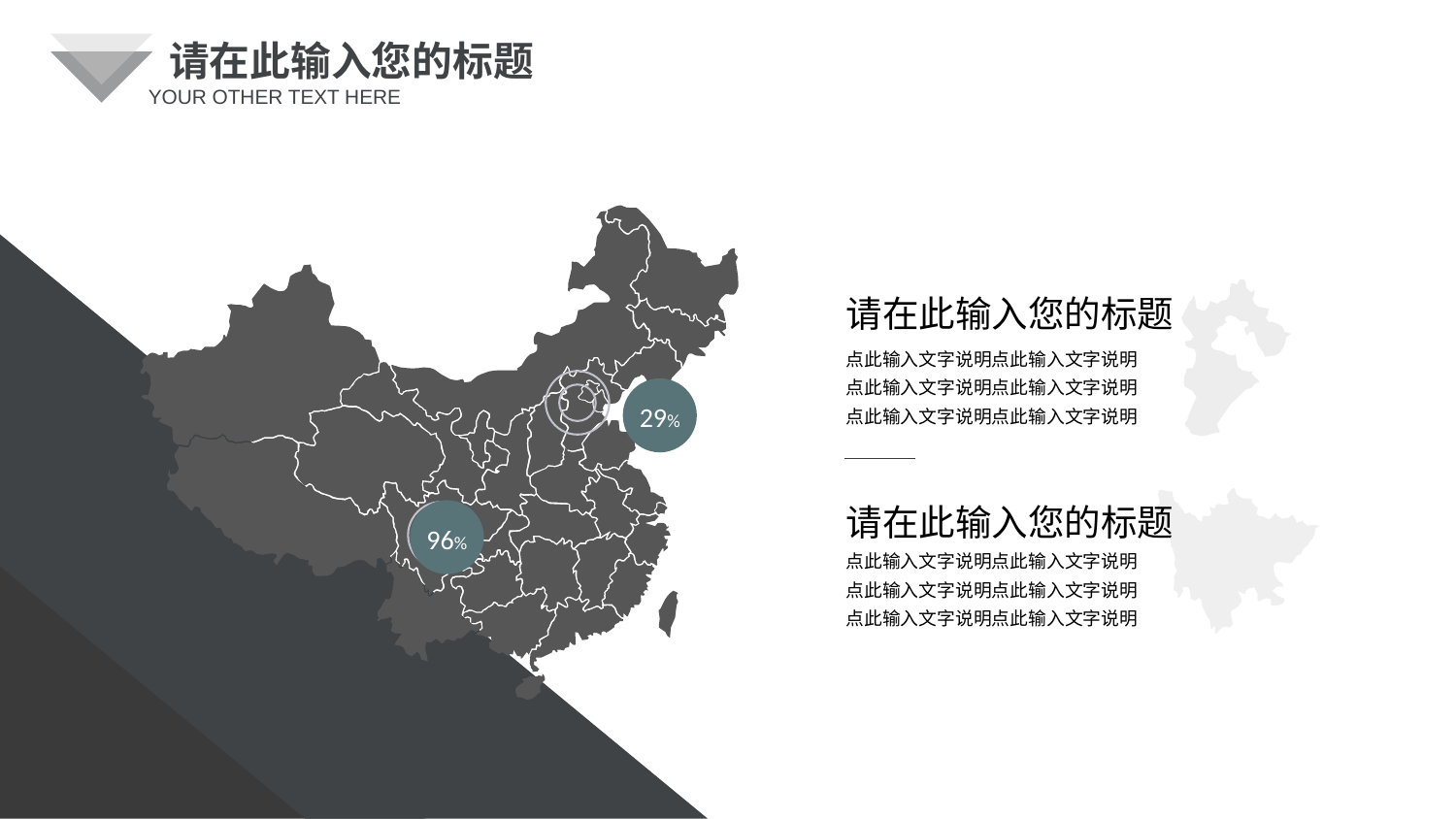

请在此输入您的标题
YOUR OTHER TEXT HERE

请在此输入您的标题

点此输入文字说明点此输入文字说明
点此输入文字说明点此输入文字说明
点此输入文字说明点此输入文字说明

29%

请在此输入您的标题

96%

点此输入文字说明点此输入文字说明
点此输入文字说明点此输入文字说明
点此输入文字说明点此输入文字说明